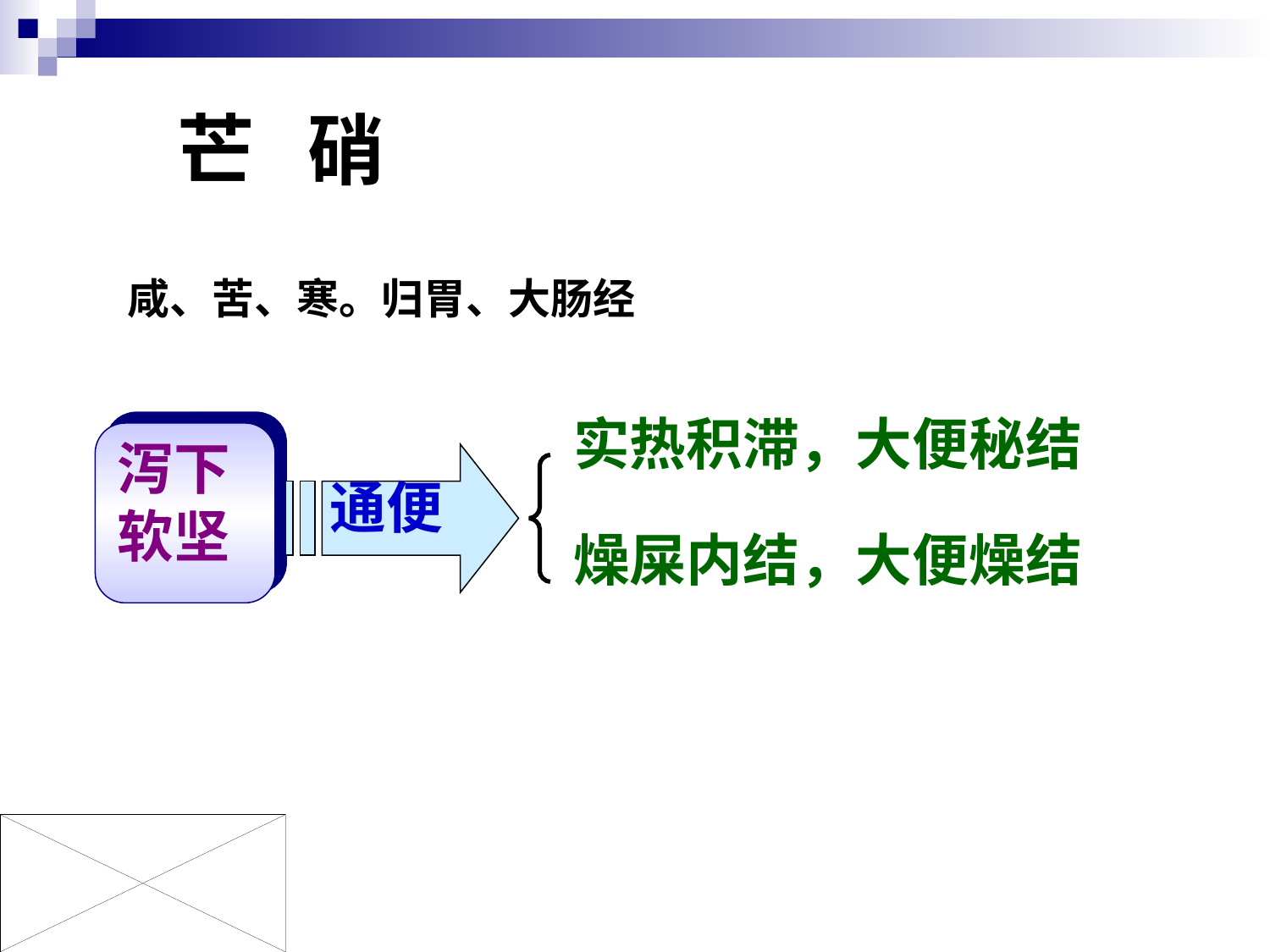

# 芒   硝
咸、苦、寒。归胃、大肠经
实热积滞，大便秘结

泻下
软坚

通便
燥屎内结，大便燥结